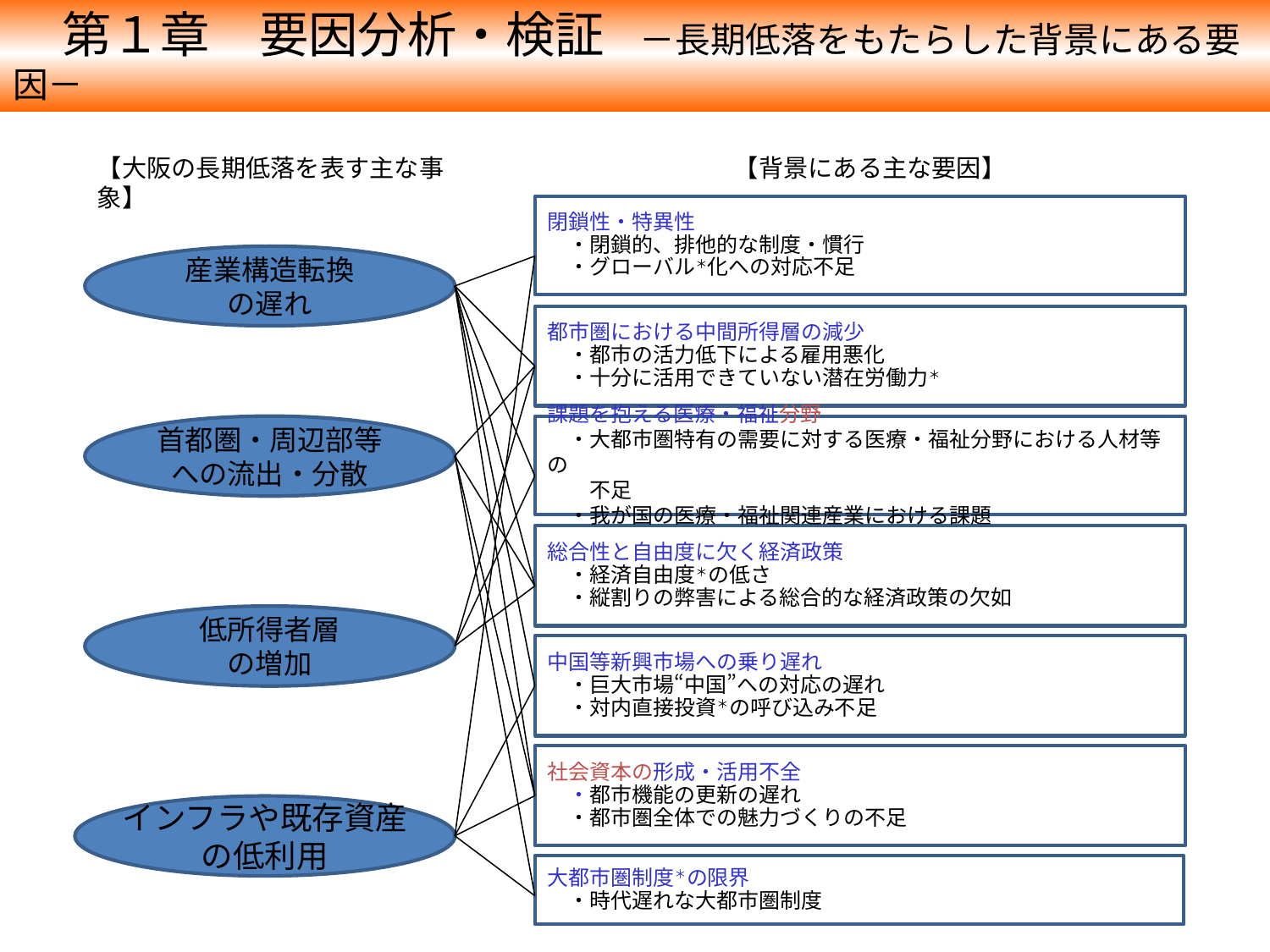

第１章　要因分析・検証　－長期低落をもたらした背景にある要因－
【大阪の長期低落を表す主な事象】
【背景にある主な要因】
閉鎖性・特異性
　・閉鎖的、排他的な制度・慣行
　・グローバル＊化への対応不足
産業構造転換
の遅れ

都市圏における中間所得層の減少
　・都市の活力低下による雇用悪化
　・十分に活用できていない潜在労働力＊

首都圏・周辺部等への流出・分散
課題を抱える医療・福祉分野
　・大都市圏特有の需要に対する医療・福祉分野における人材等の
　　不足
　・我が国の医療・福祉関連産業における課題

総合性と自由度に欠く経済政策
　・経済自由度＊の低さ
　・縦割りの弊害による総合的な経済政策の欠如

低所得者層
の増加
中国等新興市場への乗り遅れ
　・巨大市場“中国”への対応の遅れ
　・対内直接投資＊の呼び込み不足

社会資本の形成・活用不全
　・都市機能の更新の遅れ
　・都市圏全体での魅力づくりの不足

インフラや既存資産
の低利用

大都市圏制度＊の限界
　・時代遅れな大都市圏制度